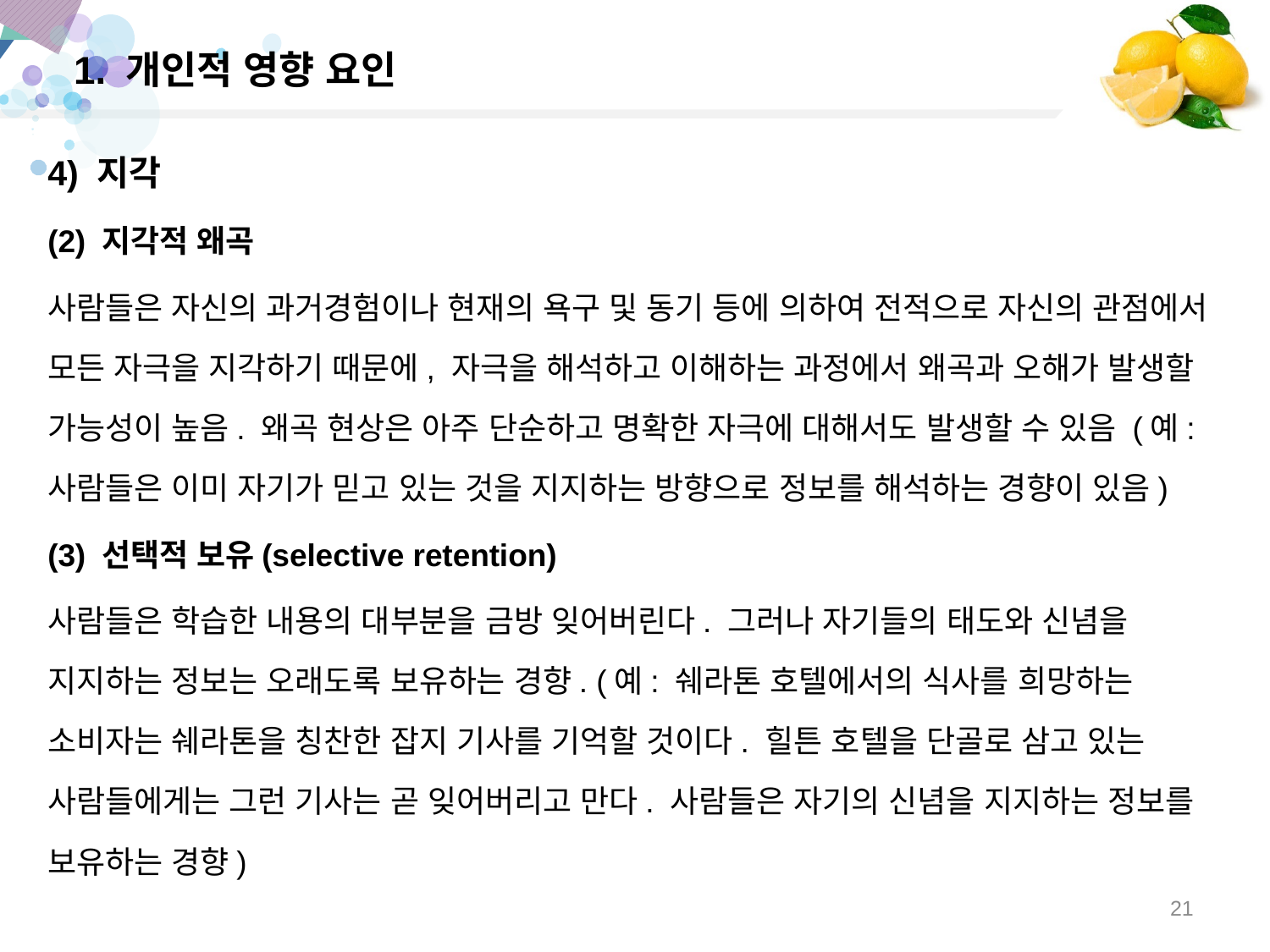

1. 개인적 영향 요인
4) 지각
(2) 지각적 왜곡
사람들은 자신의 과거경험이나 현재의 욕구 및 동기 등에 의하여 전적으로 자신의 관점에서 모든 자극을 지각하기 때문에, 자극을 해석하고 이해하는 과정에서 왜곡과 오해가 발생할 가능성이 높음. 왜곡 현상은 아주 단순하고 명확한 자극에 대해서도 발생할 수 있음 (예: 사람들은 이미 자기가 믿고 있는 것을 지지하는 방향으로 정보를 해석하는 경향이 있음)
(3) 선택적 보유(selective retention)
사람들은 학습한 내용의 대부분을 금방 잊어버린다. 그러나 자기들의 태도와 신념을 지지하는 정보는 오래도록 보유하는 경향. (예: 쉐라톤 호텔에서의 식사를 희망하는 소비자는 쉐라톤을 칭찬한 잡지 기사를 기억할 것이다. 힐튼 호텔을 단골로 삼고 있는 사람들에게는 그런 기사는 곧 잊어버리고 만다. 사람들은 자기의 신념을 지지하는 정보를 보유하는 경향)
21